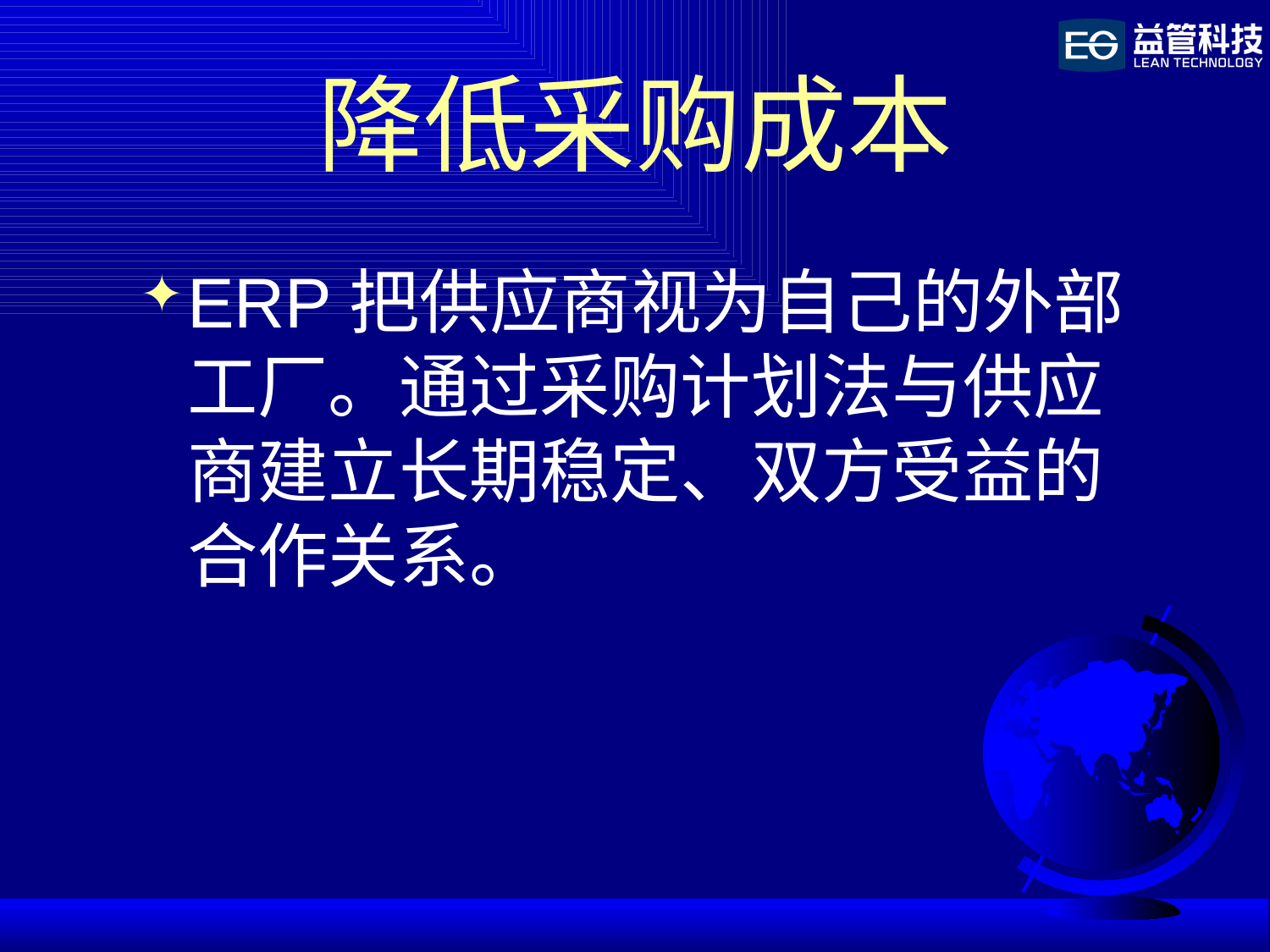

# 降低采购成本
ERP把供应商视为自己的外部工厂。通过采购计划法与供应商建立长期稳定、双方受益的合作关系。
10